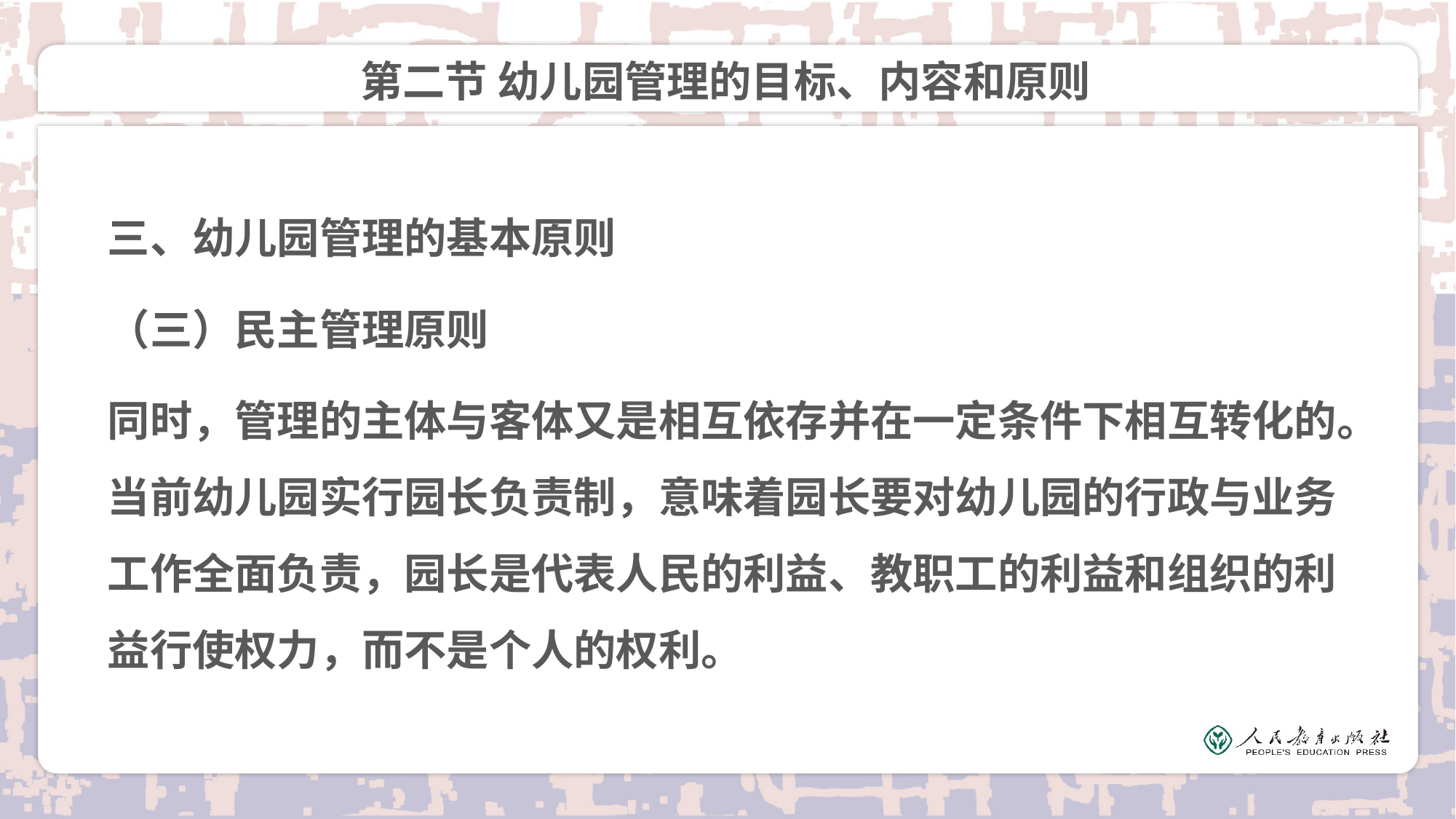

# 第二节 幼儿园管理的目标、内容和原则
三、幼儿园管理的基本原则
（三）民主管理原则
同时，管理的主体与客体又是相互依存并在一定条件下相互转化的。当前幼儿园实行园长负责制，意味着园长要对幼儿园的行政与业务工作全面负责，园长是代表人民的利益、教职工的利益和组织的利益行使权力，而不是个人的权利。